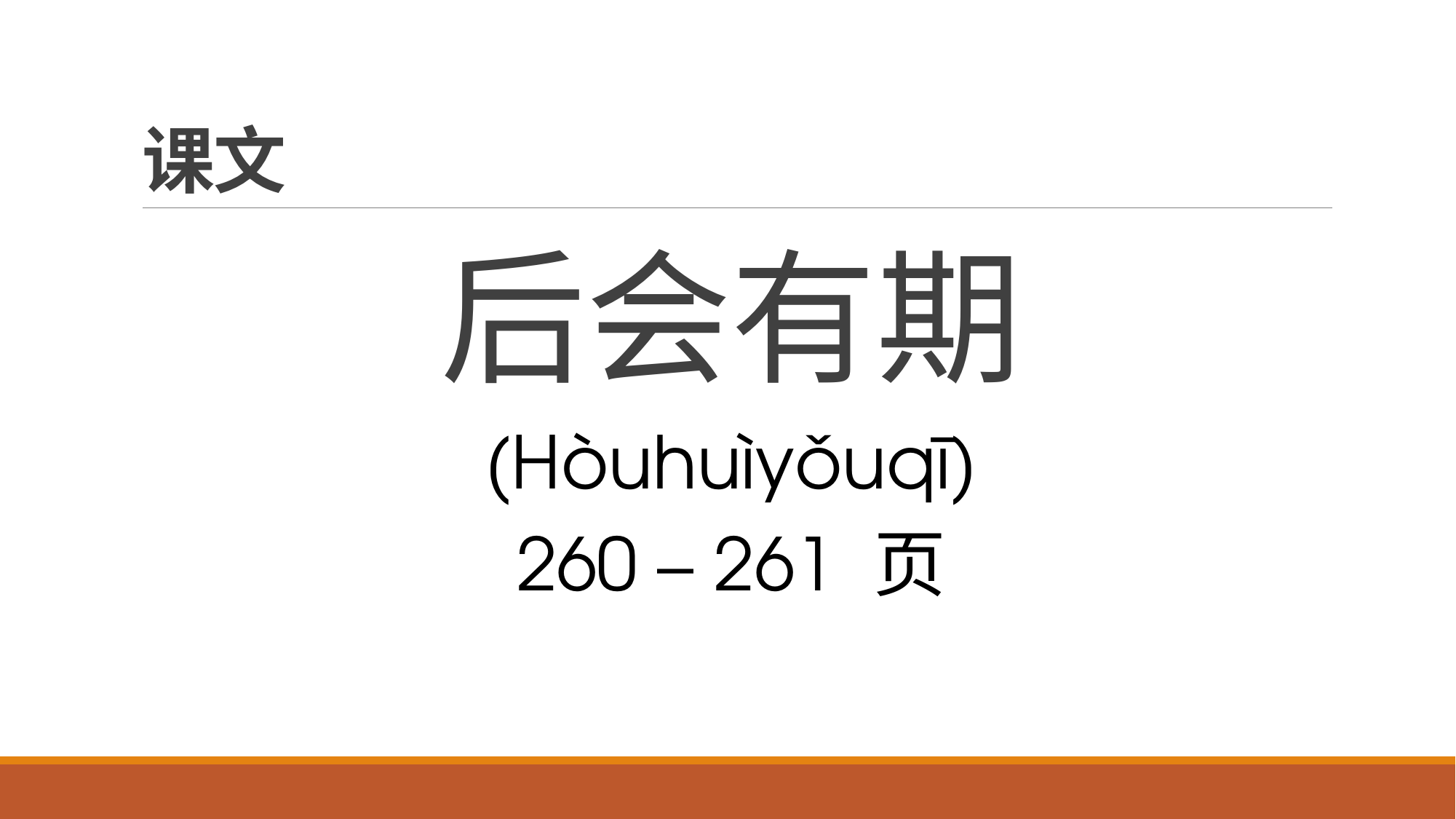

# 课文
后会有期
(Hòuhuìyǒuqī)
260 – 261 页